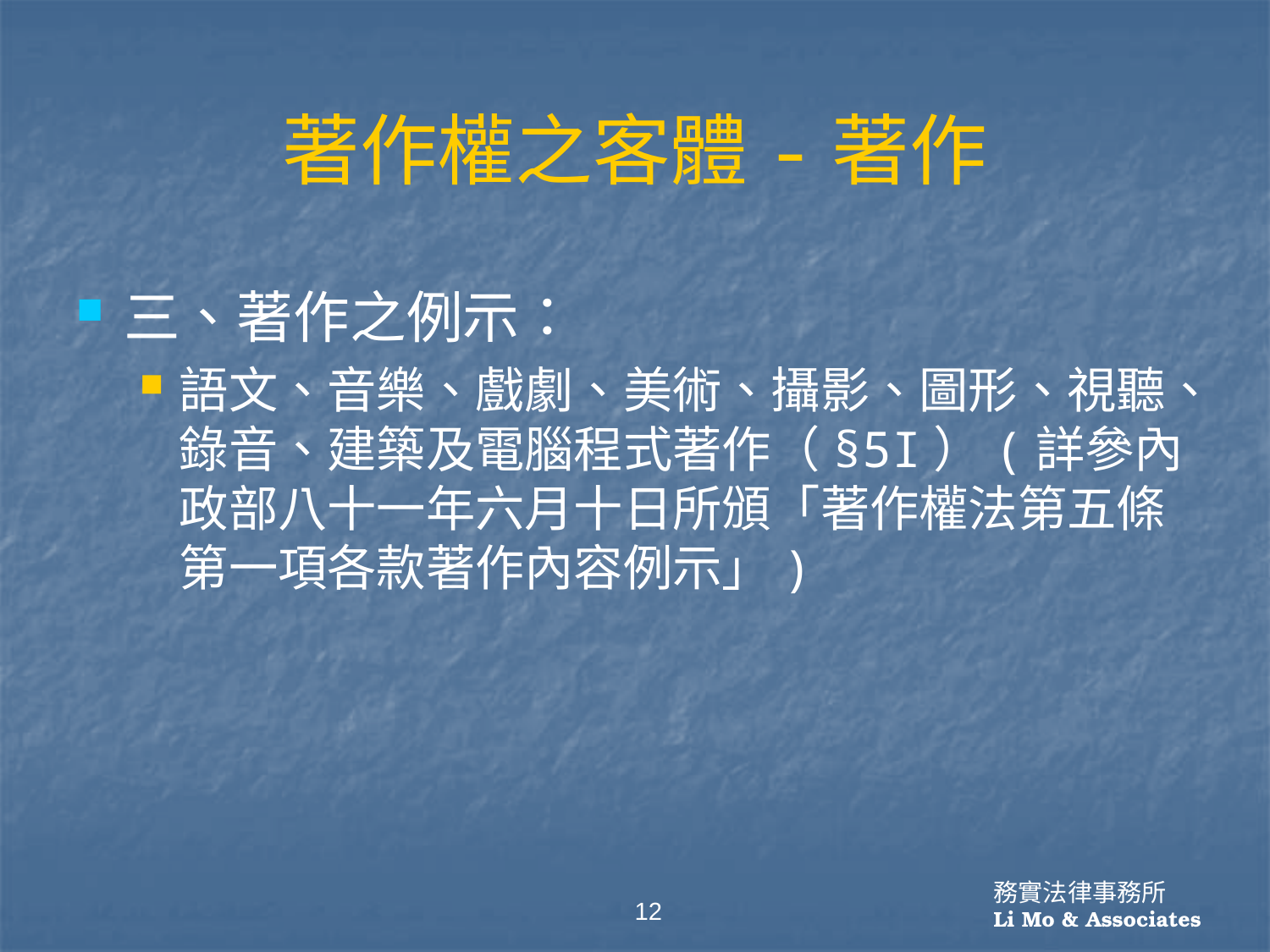

# 著作權之客體-著作
三、著作之例示：
語文、音樂、戲劇、美術、攝影、圖形、視聽、錄音、建築及電腦程式著作（§5I）(詳參內政部八十一年六月十日所頒「著作權法第五條第一項各款著作內容例示」)

12
務實法律事務所
Li Mo & Associates